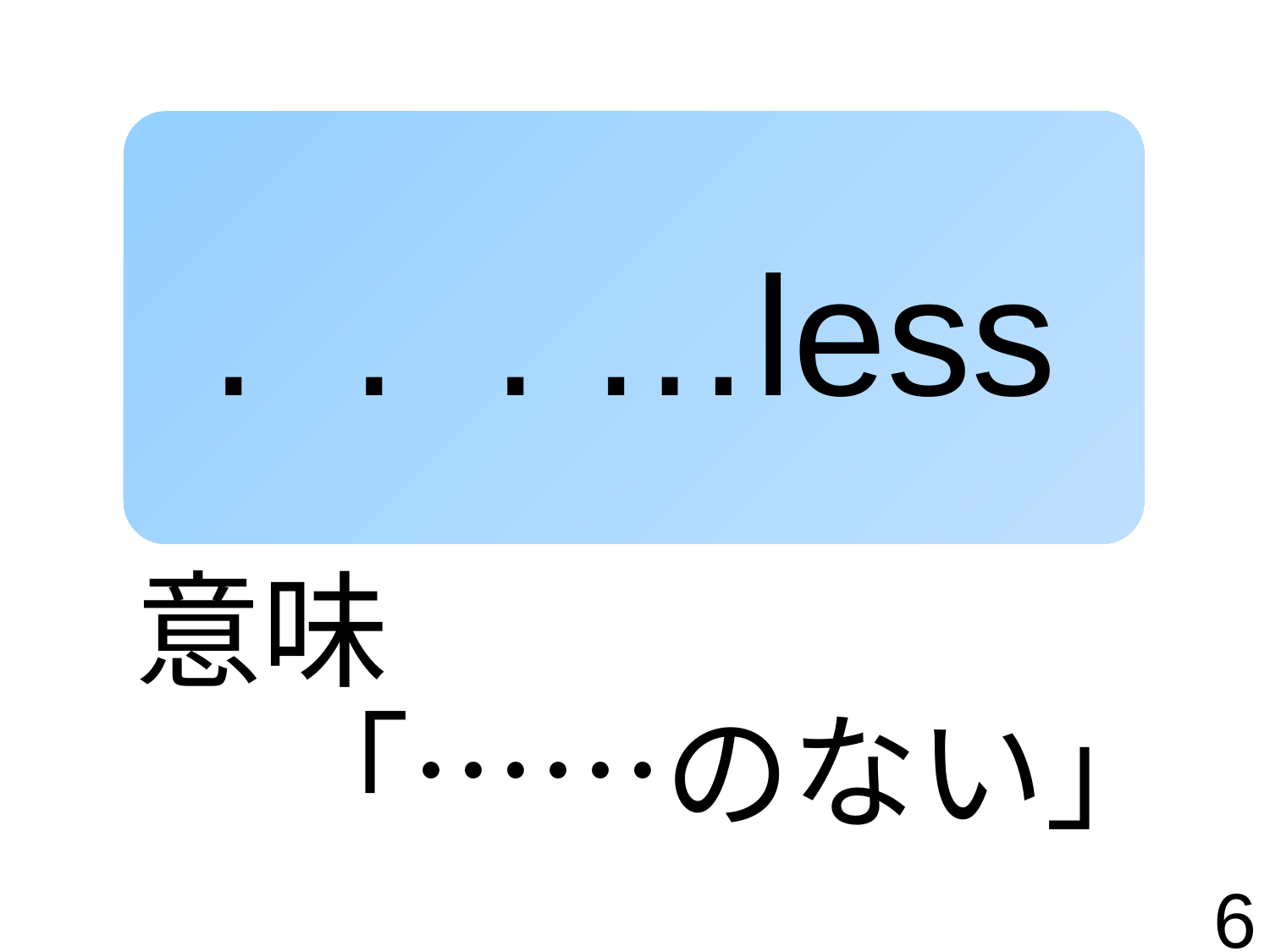

.  .  . …less
意味
「……のない」
6